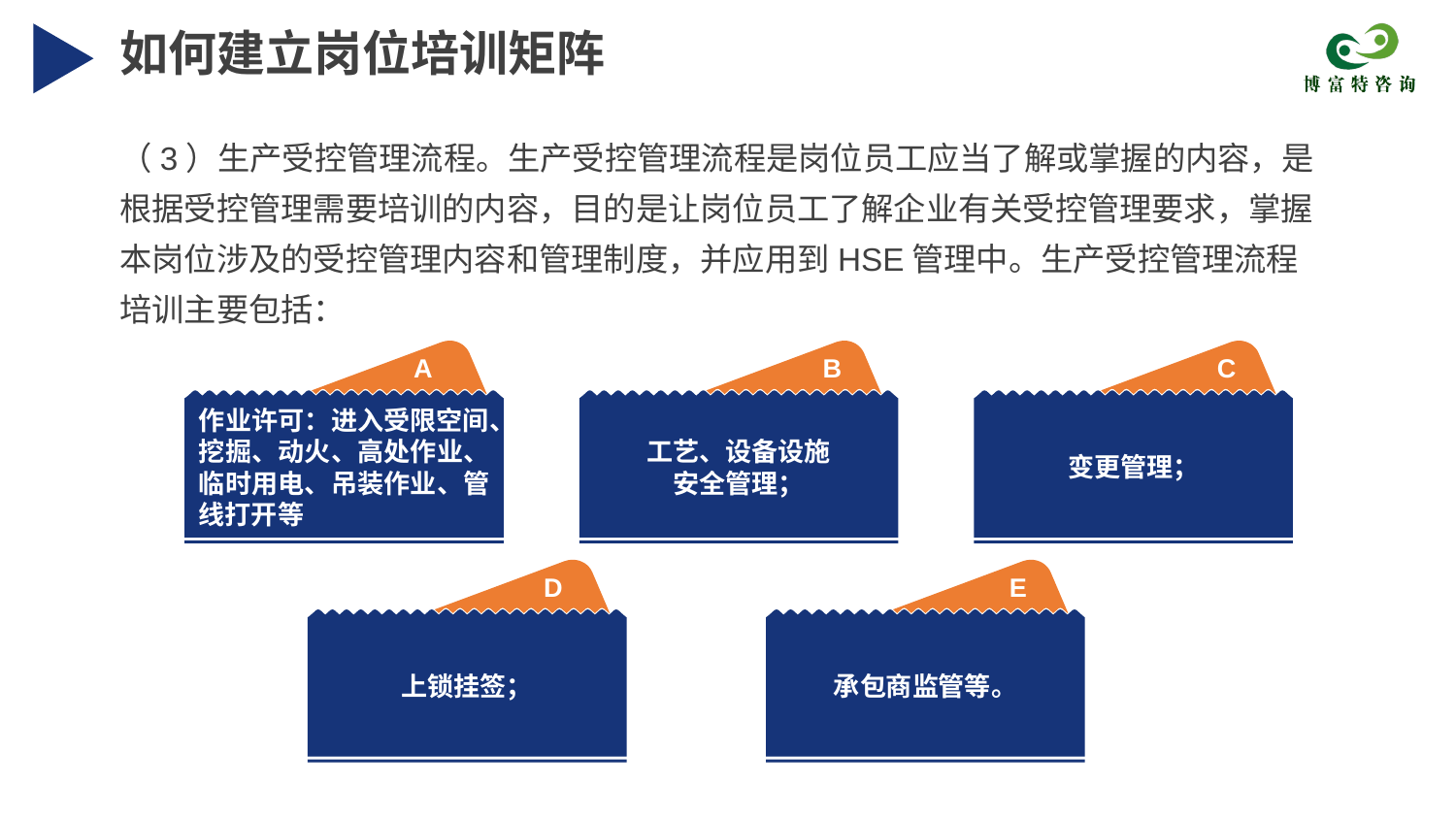

如何建立岗位培训矩阵
（3）生产受控管理流程。生产受控管理流程是岗位员工应当了解或掌握的内容，是根据受控管理需要培训的内容，目的是让岗位员工了解企业有关受控管理要求，掌握本岗位涉及的受控管理内容和管理制度，并应用到HSE管理中。生产受控管理流程培训主要包括：
            A
作业许可：进入受限空间、挖掘、动火、高处作业、临时用电、吊装作业、管线打开等
              B
工艺、设备设施
安全管理；
              C
变更管理；
             D
上锁挂签；
              E
承包商监管等。